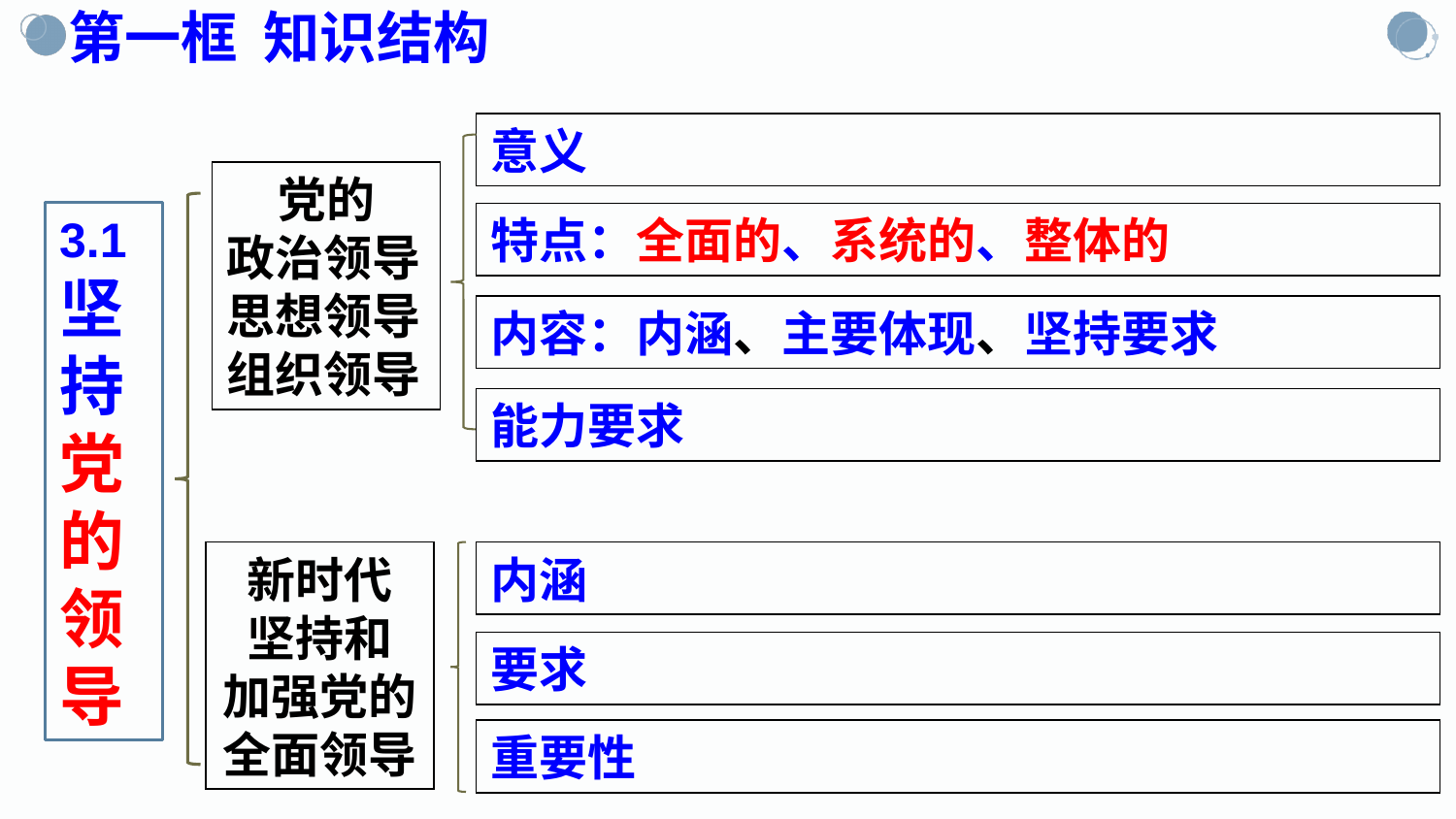

第一框  知识结构
意义

党的
政治领导
思想领导
组织领导

3.1坚持党的领导
特点：全面的、系统的、整体的
内容：内涵、主要体现、坚持要求
能力要求
新时代
坚持和
加强党的
全面领导

内涵
要求
重要性